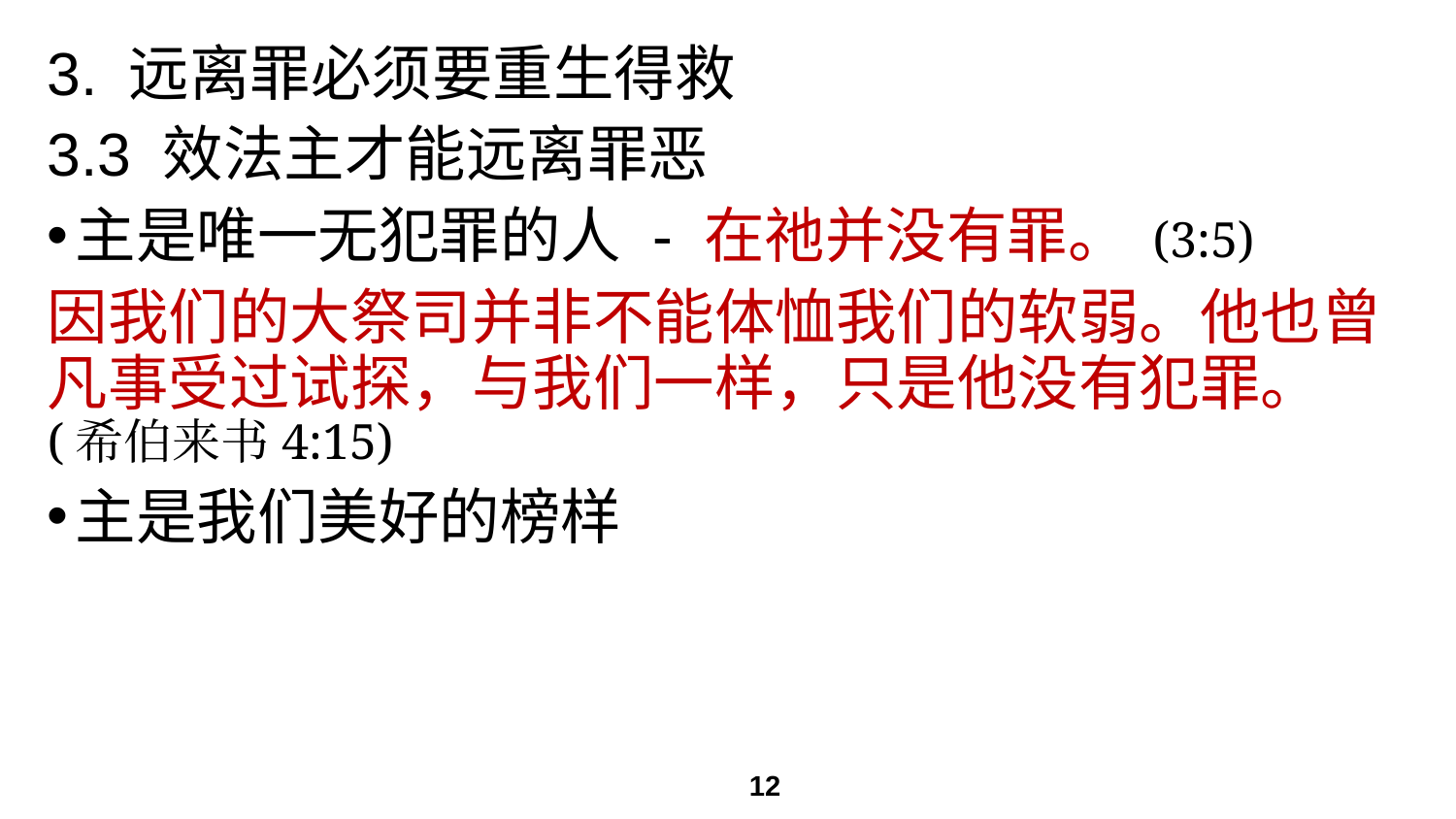

# 3. 远离罪必须要重生得救
3.3 效法主才能远离罪恶
主是唯一无犯罪的人 - 在祂并没有罪。 (3:5)
因我们的大祭司并非不能体恤我们的软弱。他也曾凡事受过试探，与我们一样，只是他没有犯罪。
(希伯来书4:15)
主是我们美好的榜样

12